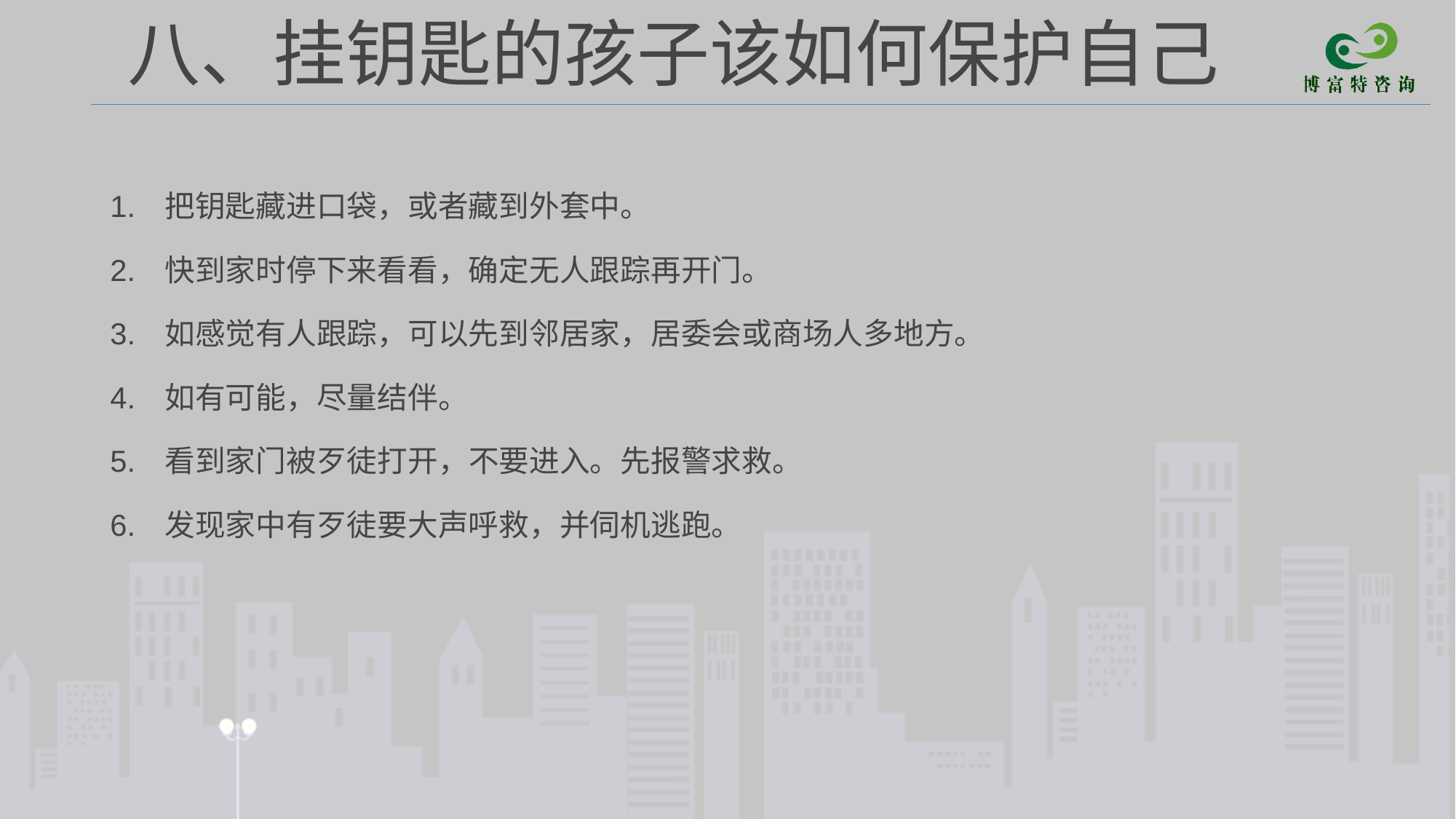

# 八、挂钥匙的孩子该如何保护自己
把钥匙藏进口袋，或者藏到外套中。
快到家时停下来看看，确定无人跟踪再开门。
如感觉有人跟踪，可以先到邻居家，居委会或商场人多地方。
如有可能，尽量结伴。
看到家门被歹徒打开，不要进入。先报警求救。
发现家中有歹徒要大声呼救，并伺机逃跑。

11